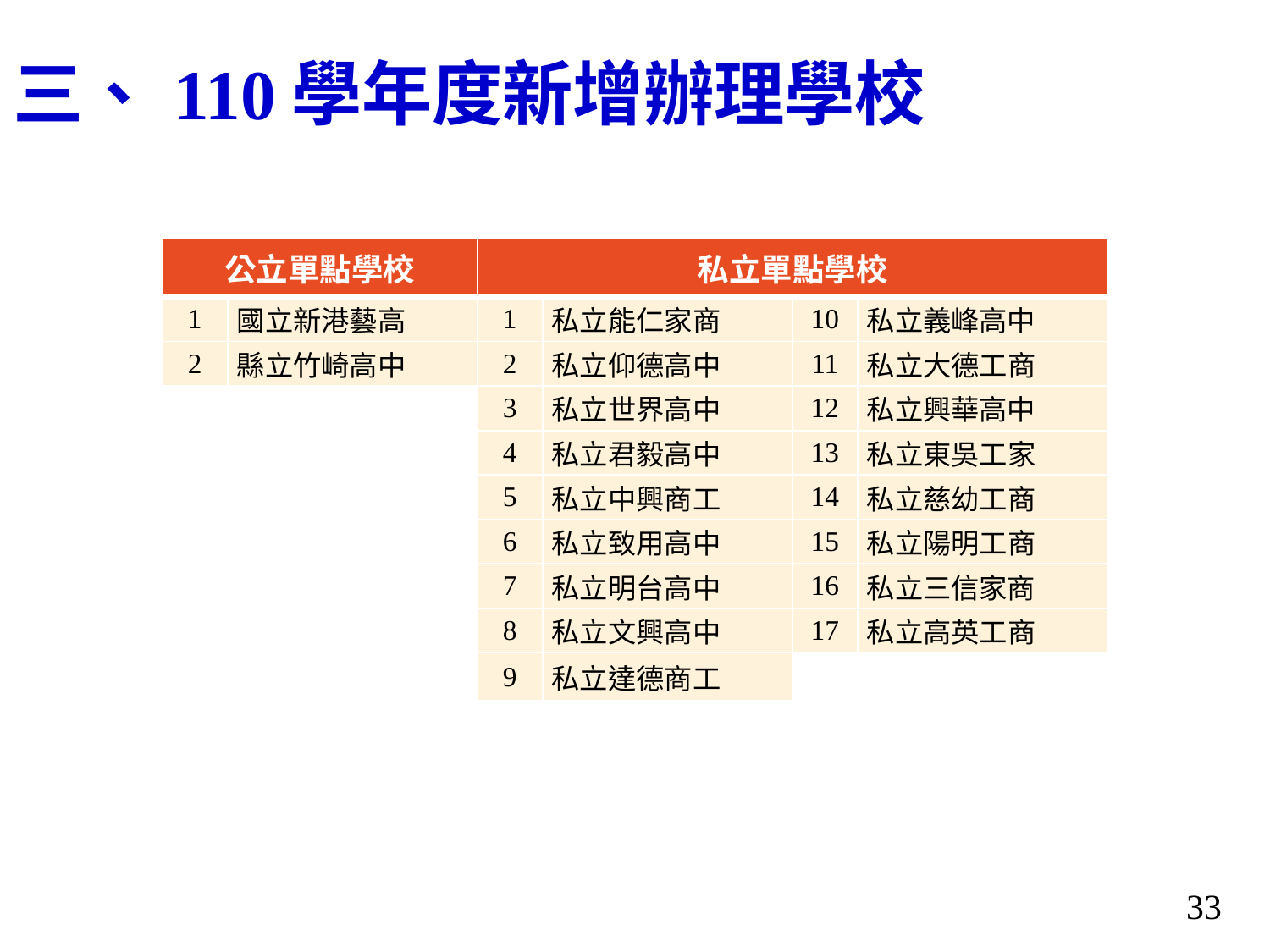

# 三、110學年度新增辦理學校
| 公立單點學校 |  | 私立單點學校 |  |  |  |
| --- | --- | --- | --- | --- | --- |
| 1 | 國立新港藝高 | 1 | 私立能仁家商 | 10 | 私立義峰高中 |
| 2 | 縣立竹崎高中 | 2 | 私立仰德高中 | 11 | 私立大德工商 |
|  |  | 3 | 私立世界高中 | 12 | 私立興華高中 |
|  |  | 4 | 私立君毅高中 | 13 | 私立東吳工家 |
|  |  | 5 | 私立中興商工 | 14 | 私立慈幼工商 |
|  |  | 6 | 私立致用高中 | 15 | 私立陽明工商 |
|  |  | 7 | 私立明台高中 | 16 | 私立三信家商 |
|  |  | 8 | 私立文興高中 | 17 | 私立高英工商 |
|  |  | 9 | 私立達德商工 |  |  |
33